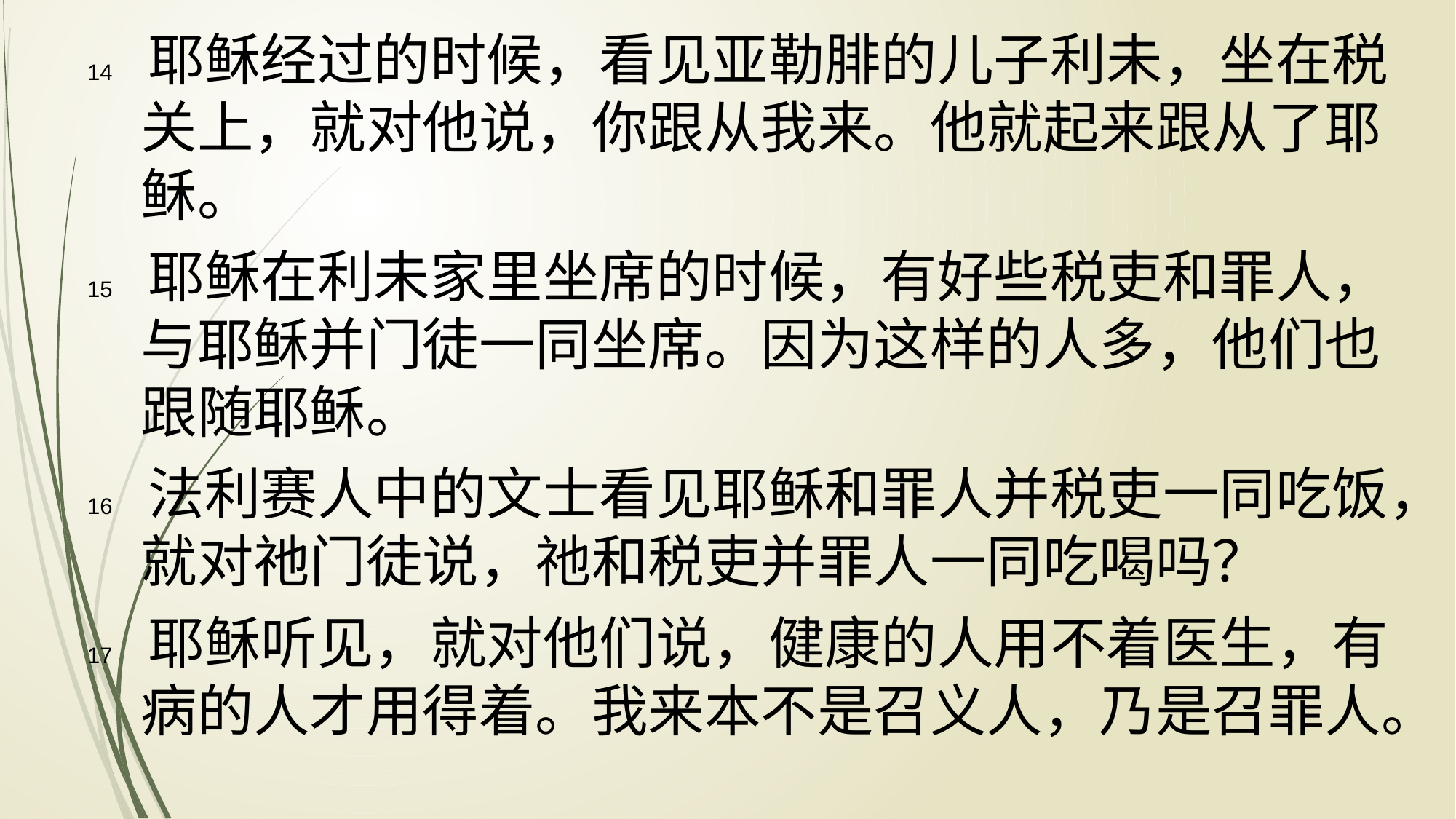

14     耶稣经过的时候，看见亚勒腓的儿子利未，坐在税关上，就对他说，你跟从我来。他就起来跟从了耶稣。
15     耶稣在利未家里坐席的时候，有好些税吏和罪人，与耶稣并门徒一同坐席。因为这样的人多，他们也跟随耶稣。
16     法利赛人中的文士看见耶稣和罪人并税吏一同吃饭，就对祂门徒说，祂和税吏并罪人一同吃喝吗？
17     耶稣听见，就对他们说，健康的人用不着医生，有病的人才用得着。我来本不是召义人，乃是召罪人。